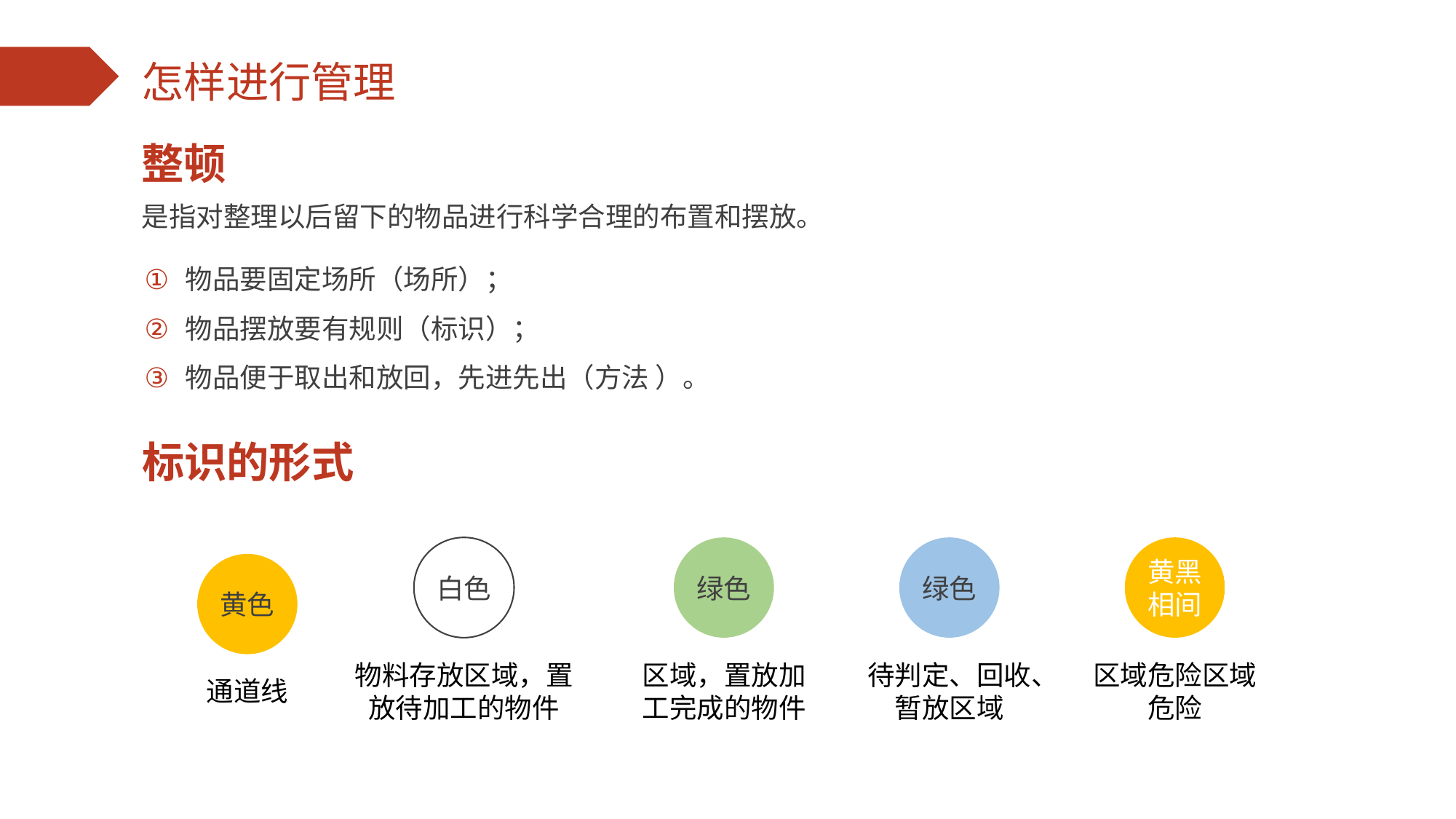

整顿
是指对整理以后留下的物品进行科学合理的布置和摆放。
物品要固定场所（场所）；
物品摆放要有规则（标识）；
物品便于取出和放回，先进先出（方法 ）。
标识的形式
白色
物料存放区域，置放待加工的物件
绿色
区域，置放加工完成的物件
绿色
待判定、回收、暂放区域
黄黑相间
区域危险区域危险
黄色
通道线